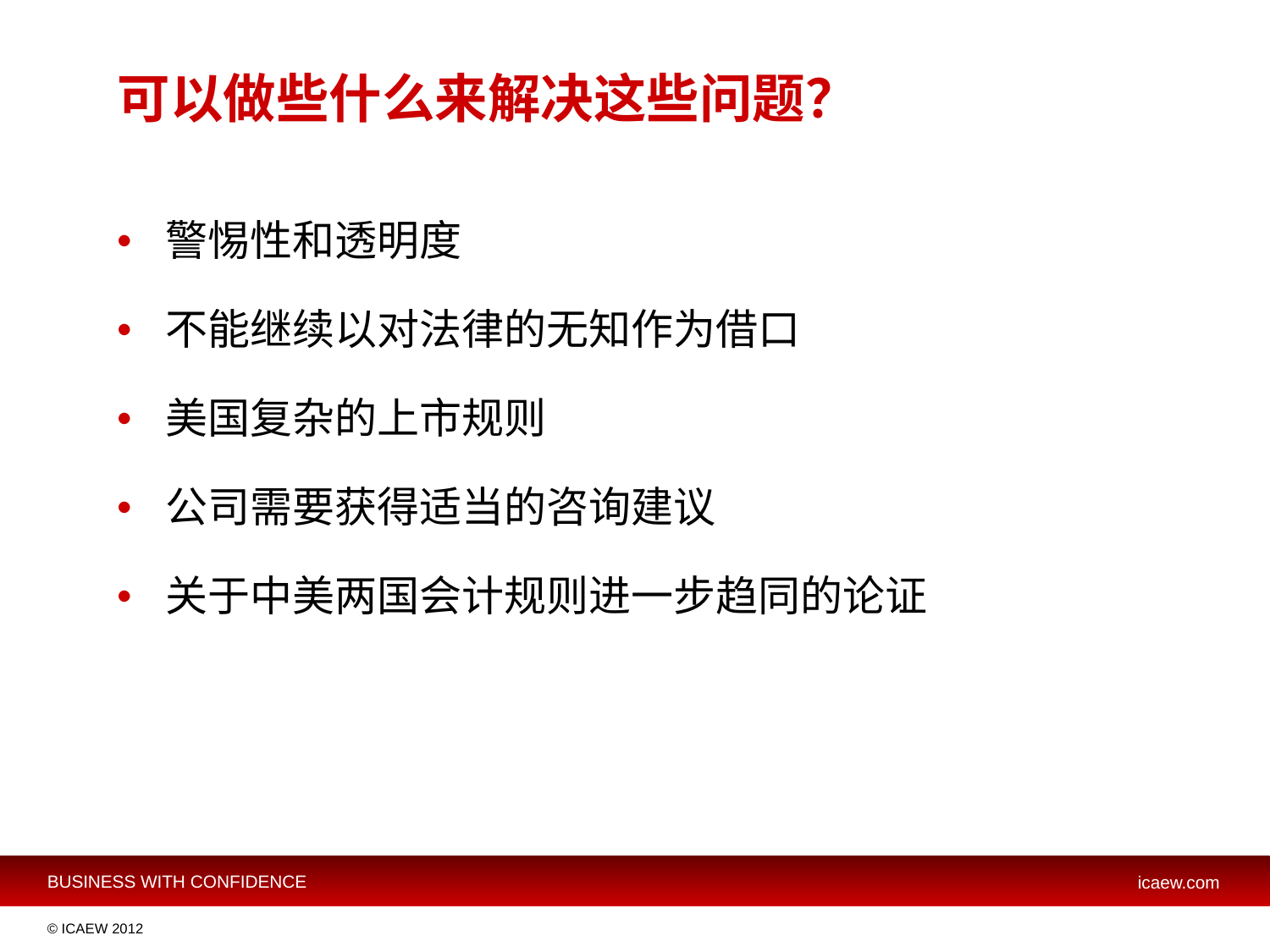

可以做些什么来解决这些问题？
警惕性和透明度
不能继续以对法律的无知作为借口
美国复杂的上市规则
公司需要获得适当的咨询建议
关于中美两国会计规则进一步趋同的论证